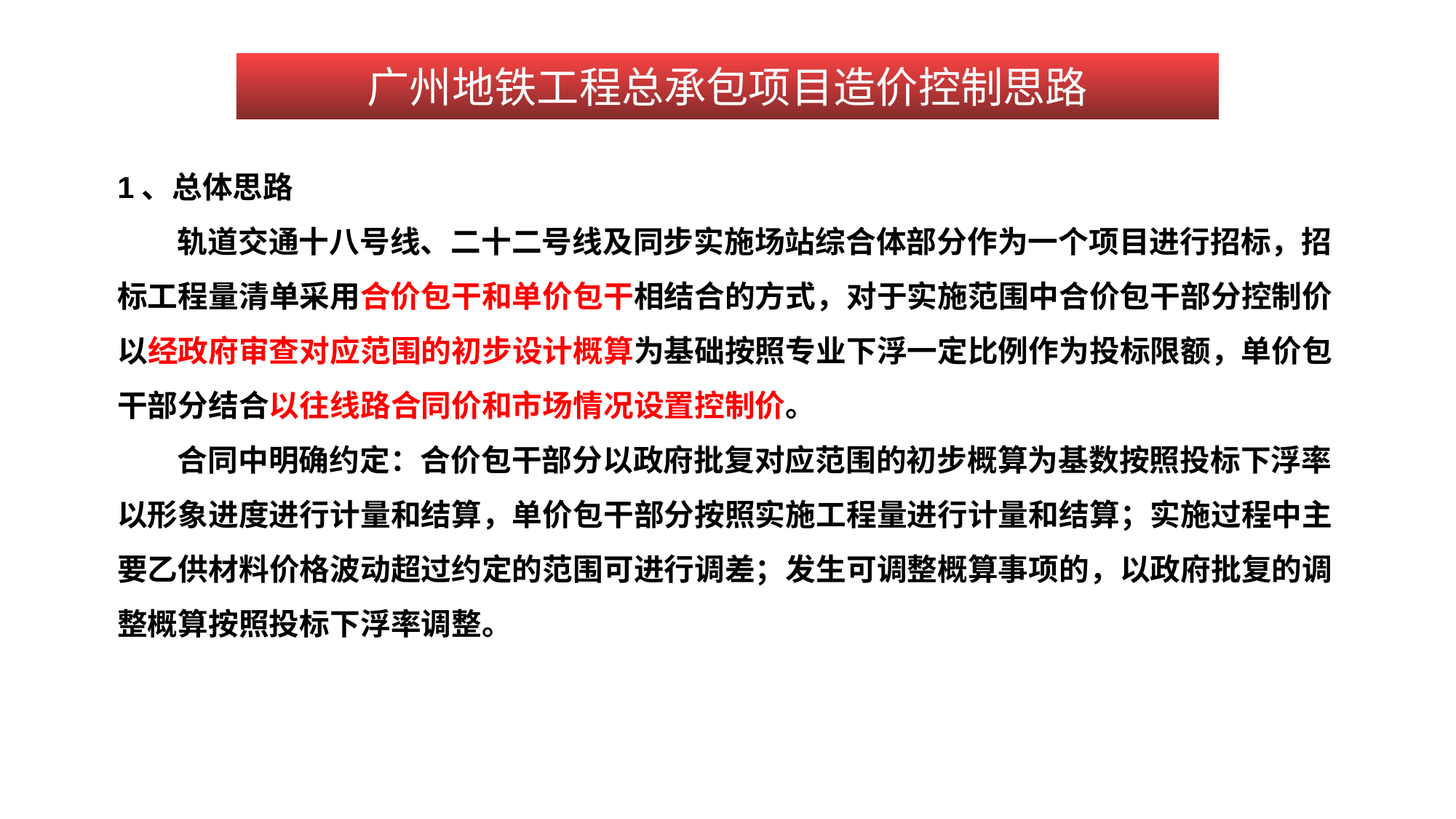

广州地铁工程总承包项目造价控制思路

1、总体思路
轨道交通十八号线、二十二号线及同步实施场站综合体部分作为一个项目进行招标，招标工程量清单采用合价包干和单价包干相结合的方式，对于实施范围中合价包干部分控制价以经政府审查对应范围的初步设计概算为基础按照专业下浮一定比例作为投标限额，单价包干部分结合以往线路合同价和市场情况设置控制价。
合同中明确约定：合价包干部分以政府批复对应范围的初步概算为基数按照投标下浮率以形象进度进行计量和结算，单价包干部分按照实施工程量进行计量和结算；实施过程中主要乙供材料价格波动超过约定的范围可进行调差；发生可调整概算事项的，以政府批复的调整概算按照投标下浮率调整。